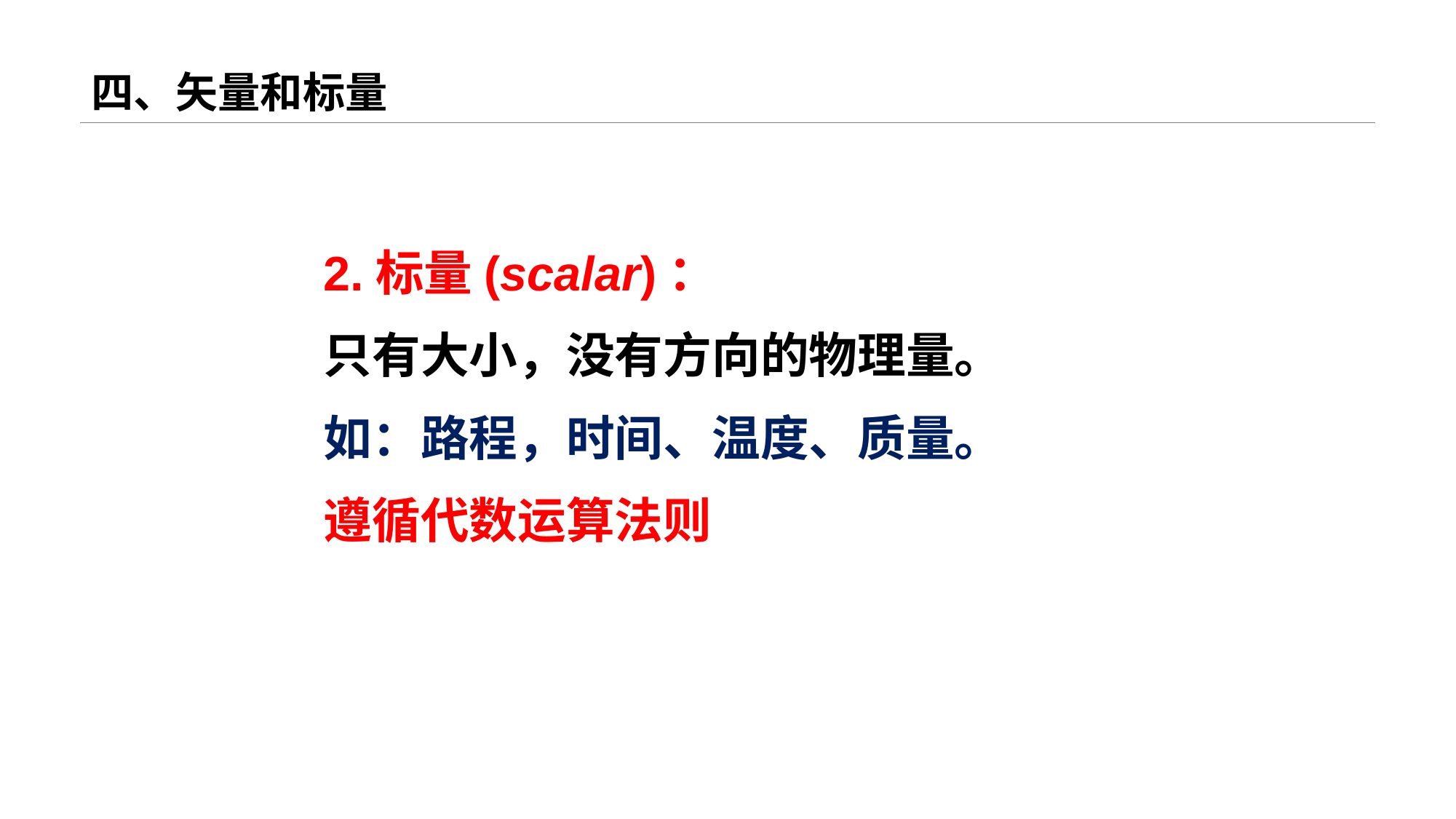

# 四、矢量和标量
2.标量(scalar)：
只有大小，没有方向的物理量。
如：路程，时间、温度、质量。
遵循代数运算法则